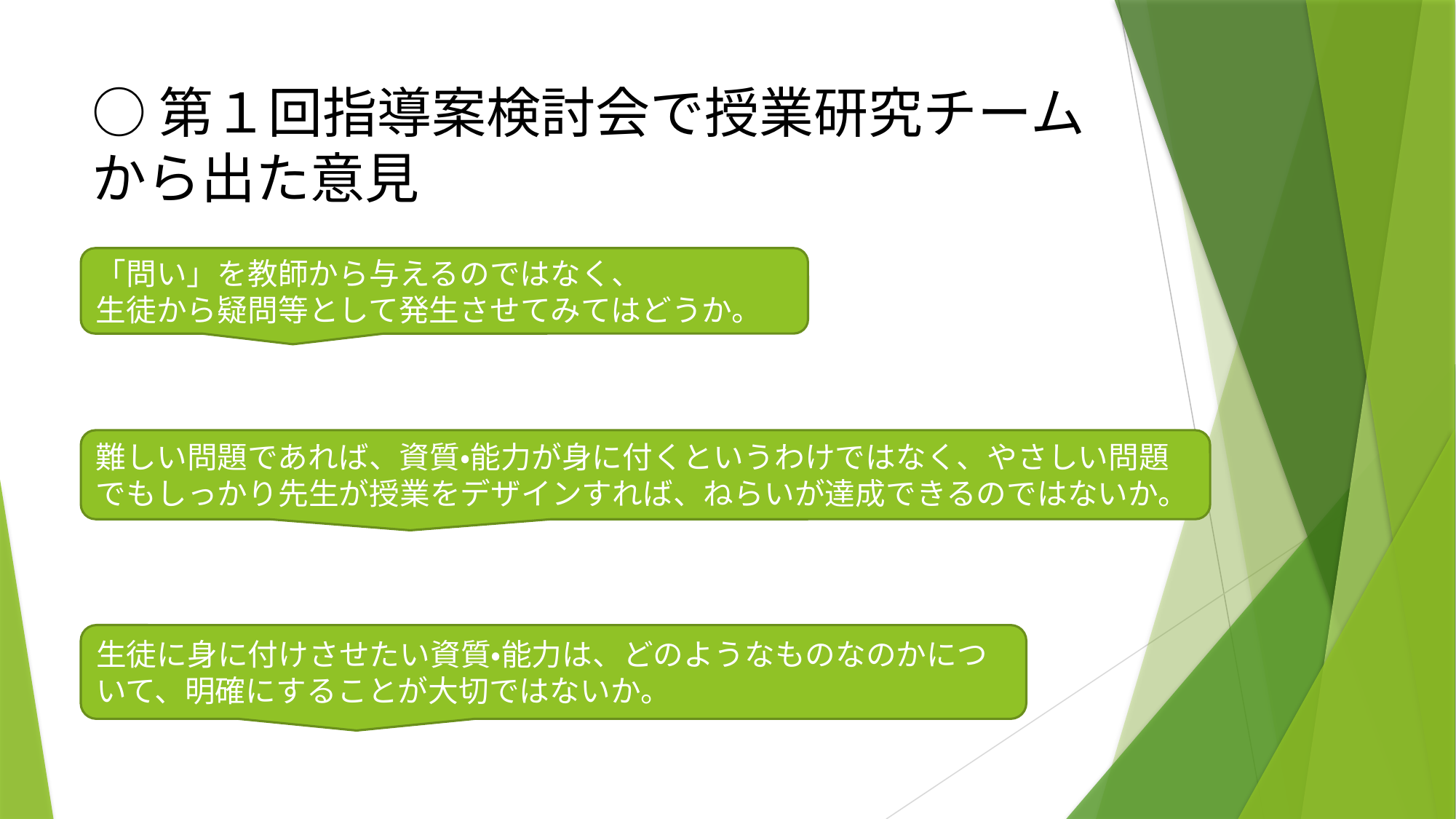

# ○第１回指導案検討会で授業研究チームから出た意見
「問い」を教師から与えるのではなく、
生徒から疑問等として発生させてみてはどうか。
難しい問題であれば、資質・能力が身に付くというわけではなく、やさしい問題でもしっかり先生が授業をデザインすれば、ねらいが達成できるのではないか。
生徒に身に付けさせたい資質・能力は、どのようなものなのかについて、明確にすることが大切ではないか。